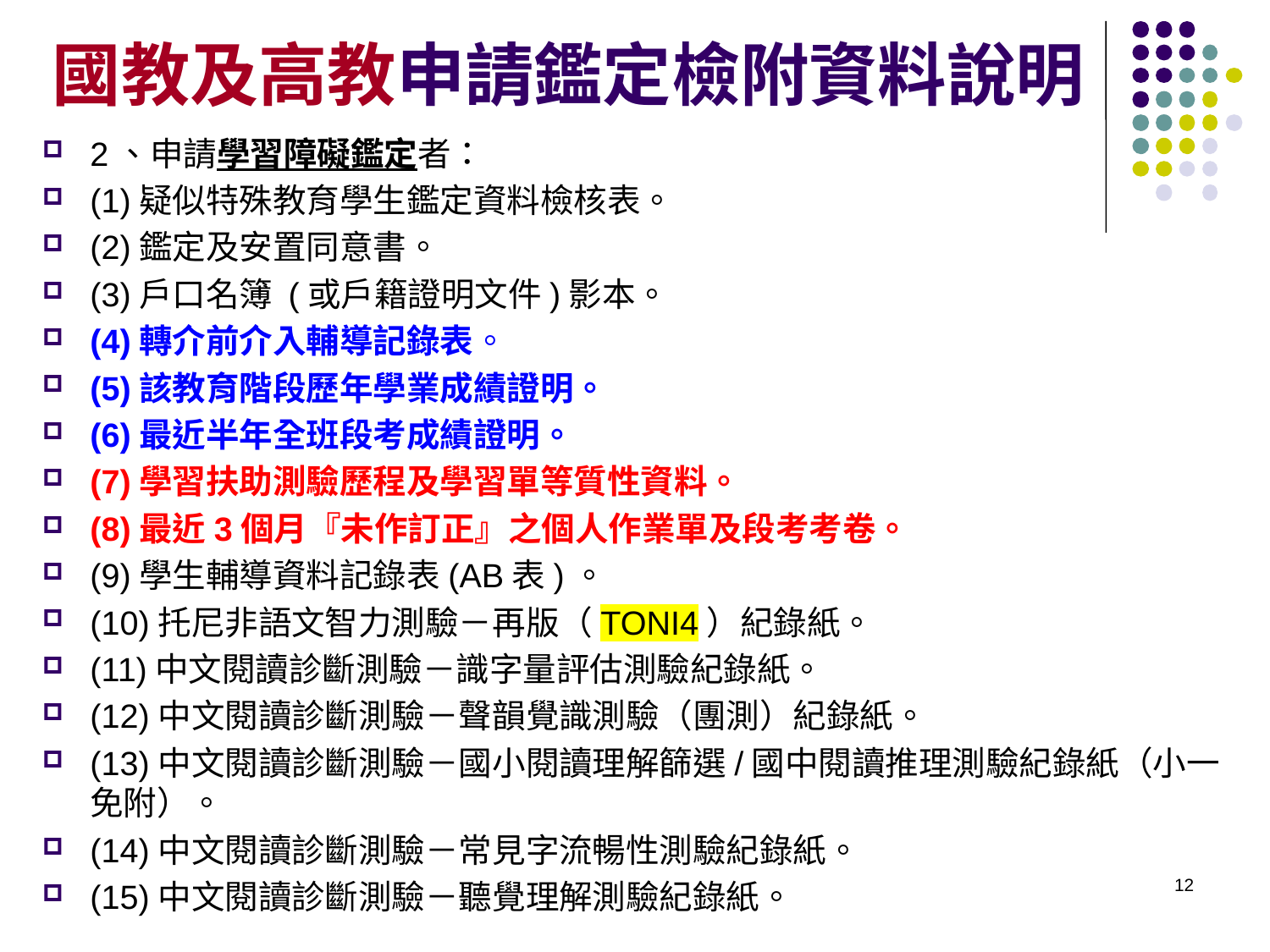

# 國教及高教申請鑑定檢附資料說明
2、申請學習障礙鑑定者：
(1)疑似特殊教育學生鑑定資料檢核表。
(2)鑑定及安置同意書。
(3)戶口名簿 (或戶籍證明文件)影本。
(4)轉介前介入輔導記錄表。
(5)該教育階段歷年學業成績證明。
(6)最近半年全班段考成績證明。
(7)學習扶助測驗歷程及學習單等質性資料。
(8)最近3個月『未作訂正』之個人作業單及段考考卷。
(9)學生輔導資料記錄表(AB表)。
(10)托尼非語文智力測驗－再版（TONI4）紀錄紙。
(11)中文閱讀診斷測驗－識字量評估測驗紀錄紙。
(12)中文閱讀診斷測驗－聲韻覺識測驗（團測）紀錄紙。
(13)中文閱讀診斷測驗－國小閱讀理解篩選/國中閱讀推理測驗紀錄紙（小一免附）。
(14)中文閱讀診斷測驗－常見字流暢性測驗紀錄紙。
(15)中文閱讀診斷測驗－聽覺理解測驗紀錄紙。

12